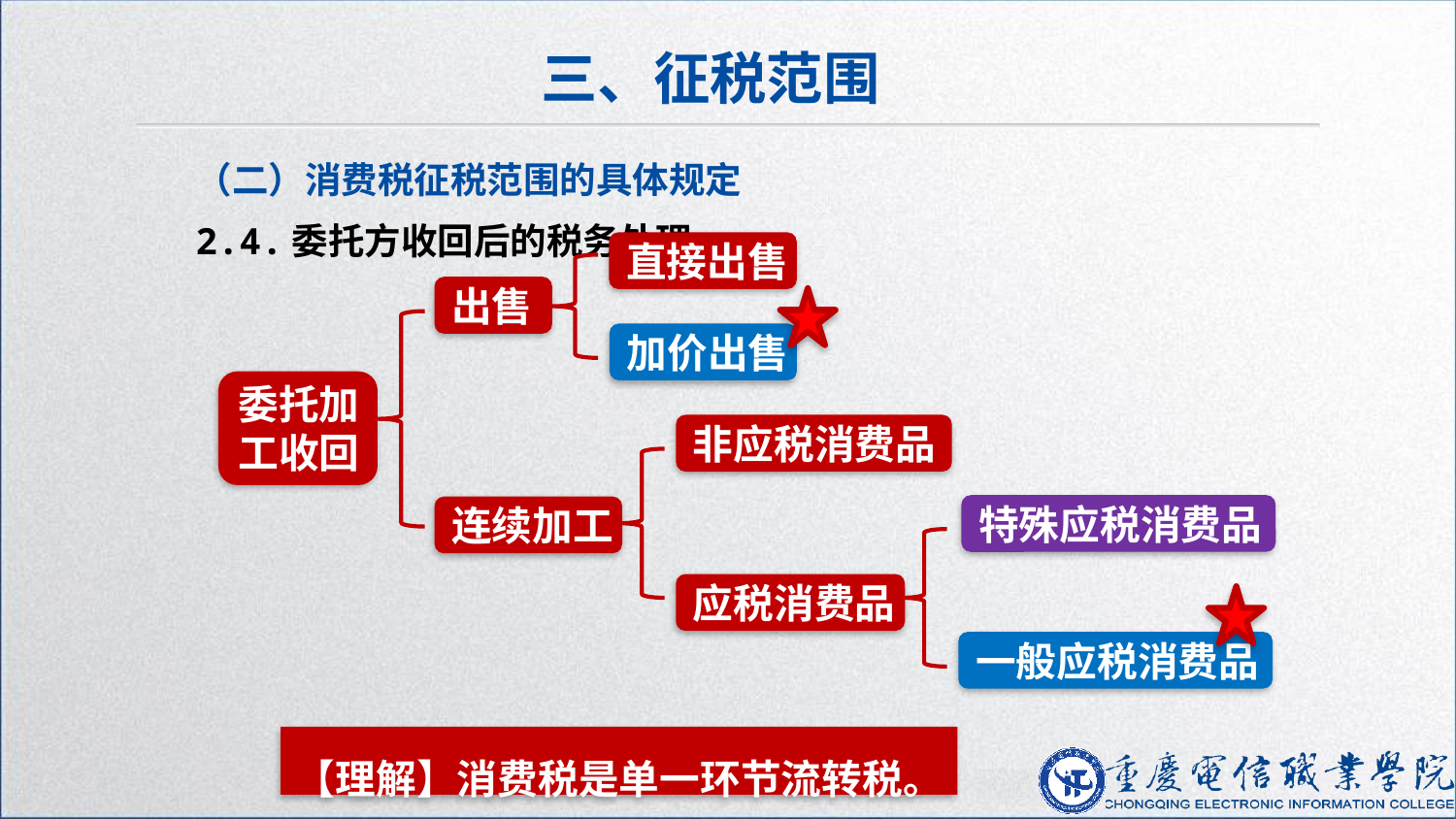

三、征税范围
（二）消费税征税范围的具体规定
2.4.委托方收回后的税务处理
直接出售

出售

加价出售
委托加
工收回
非应税消费品

特殊应税消费品
连续加工

应税消费品

一般应税消费品
【理解】消费税是单一环节流转税。